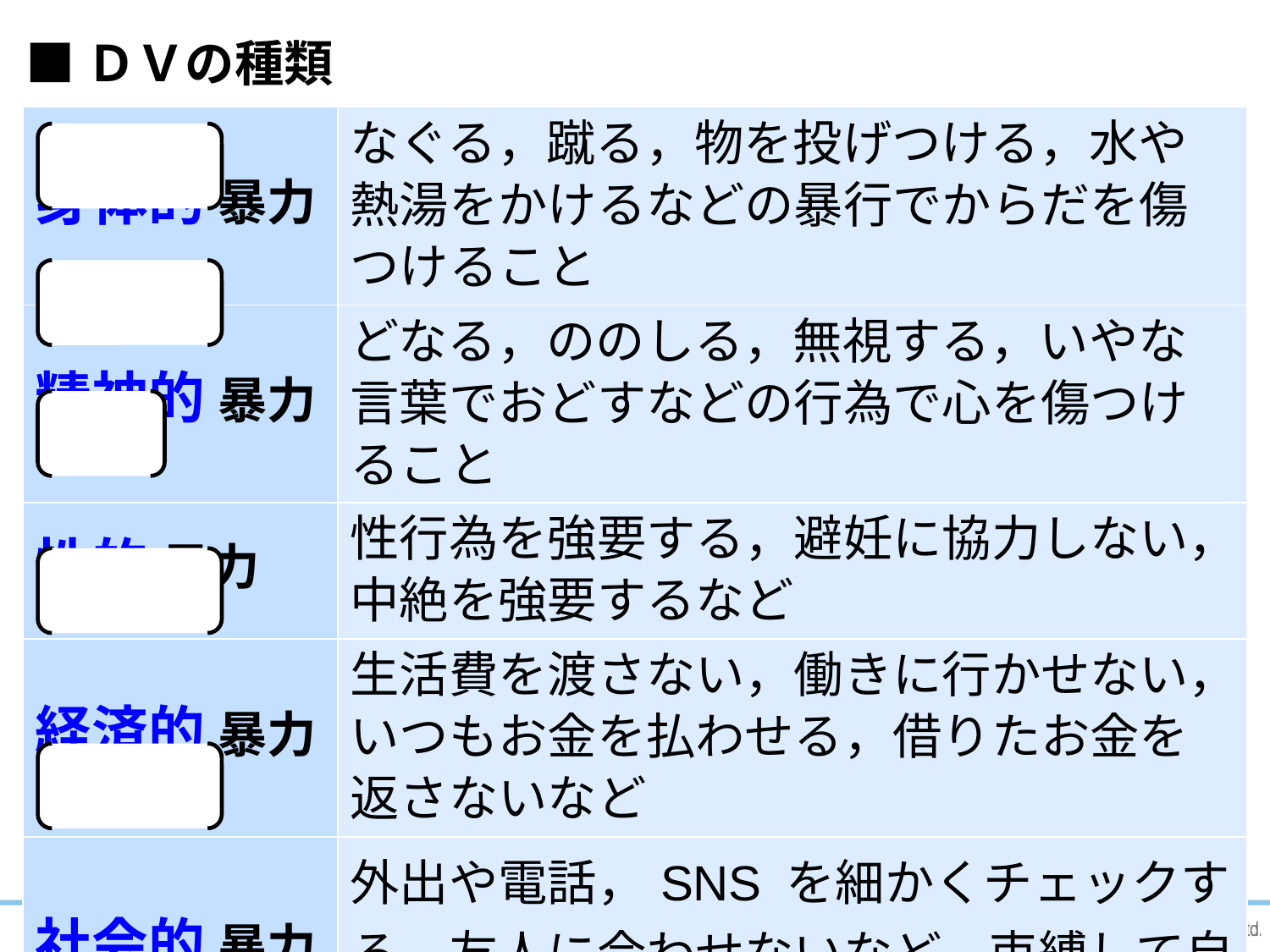

■ＤＶの種類
| 身体的 暴力 | なぐる，蹴る，物を投げつける，水や熱湯をかけるなどの暴行でからだを傷つけること |
| --- | --- |
| 精神的 暴力 | どなる，ののしる，無視する，いやな言葉でおどすなどの行為で心を傷つけること |
| 性的 暴力 | 性行為を強要する，避妊に協力しない， 中絶を強要するなど |
| 経済的 暴力 | 生活費を渡さない，働きに行かせない， いつもお金を払わせる，借りたお金を返さないなど |
| 社会的 暴力 | 外出や電話，SNS を細かくチェックする，友人に会わせないなど，束縛して自由を奪うこと |

16